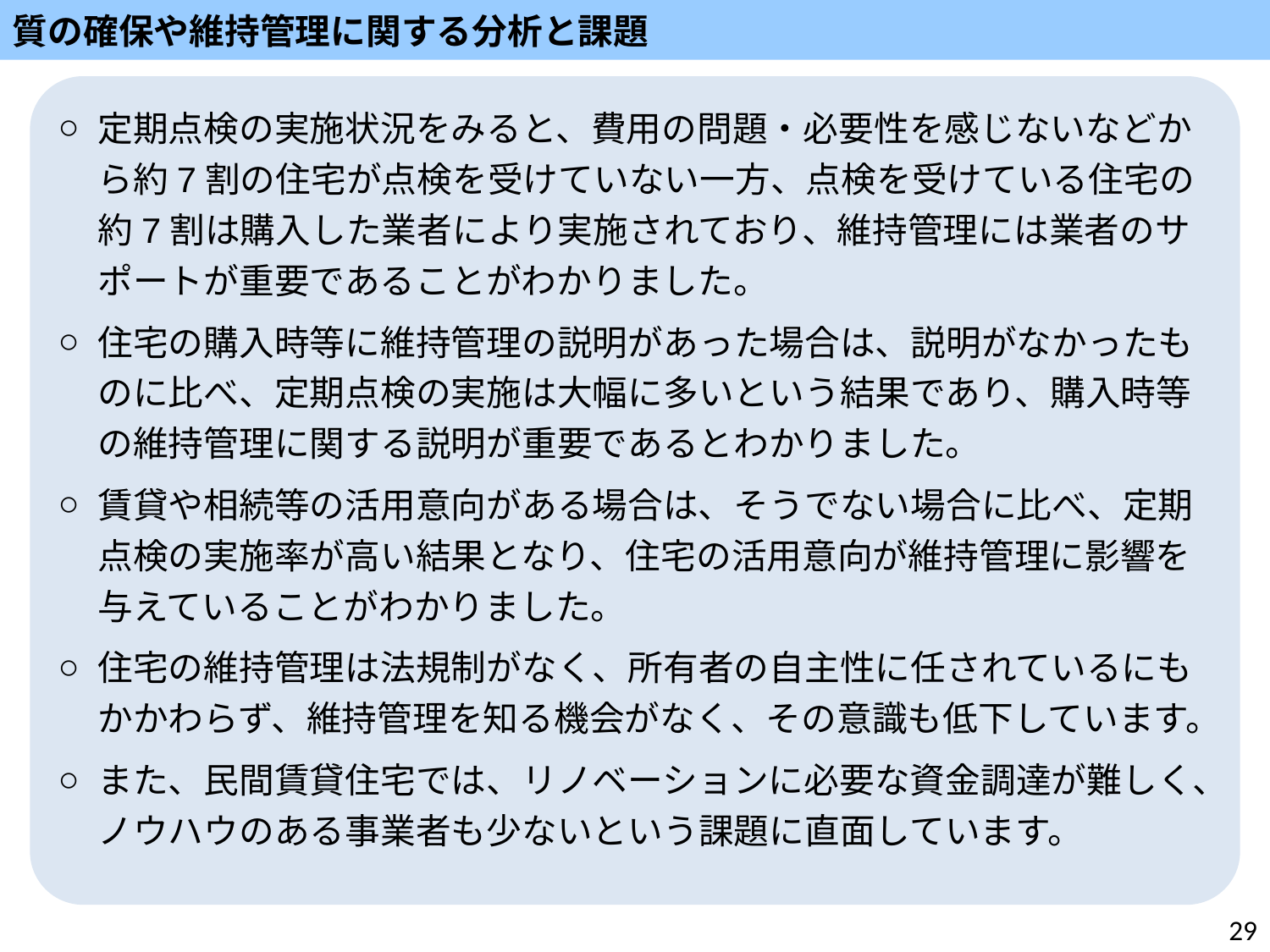

質の確保や維持管理に関する分析と課題
定期点検の実施状況をみると、費用の問題・必要性を感じないなどから約7割の住宅が点検を受けていない一方、点検を受けている住宅の約7割は購入した業者により実施されており、維持管理には業者のサポートが重要であることがわかりました。
住宅の購入時等に維持管理の説明があった場合は、説明がなかったものに比べ、定期点検の実施は大幅に多いという結果であり、購入時等の維持管理に関する説明が重要であるとわかりました。
賃貸や相続等の活用意向がある場合は、そうでない場合に比べ、定期点検の実施率が高い結果となり、住宅の活用意向が維持管理に影響を与えていることがわかりました。
住宅の維持管理は法規制がなく、所有者の自主性に任されているにもかかわらず、維持管理を知る機会がなく、その意識も低下しています。
また、民間賃貸住宅では、リノベーションに必要な資金調達が難しく、ノウハウのある事業者も少ないという課題に直面しています。
29